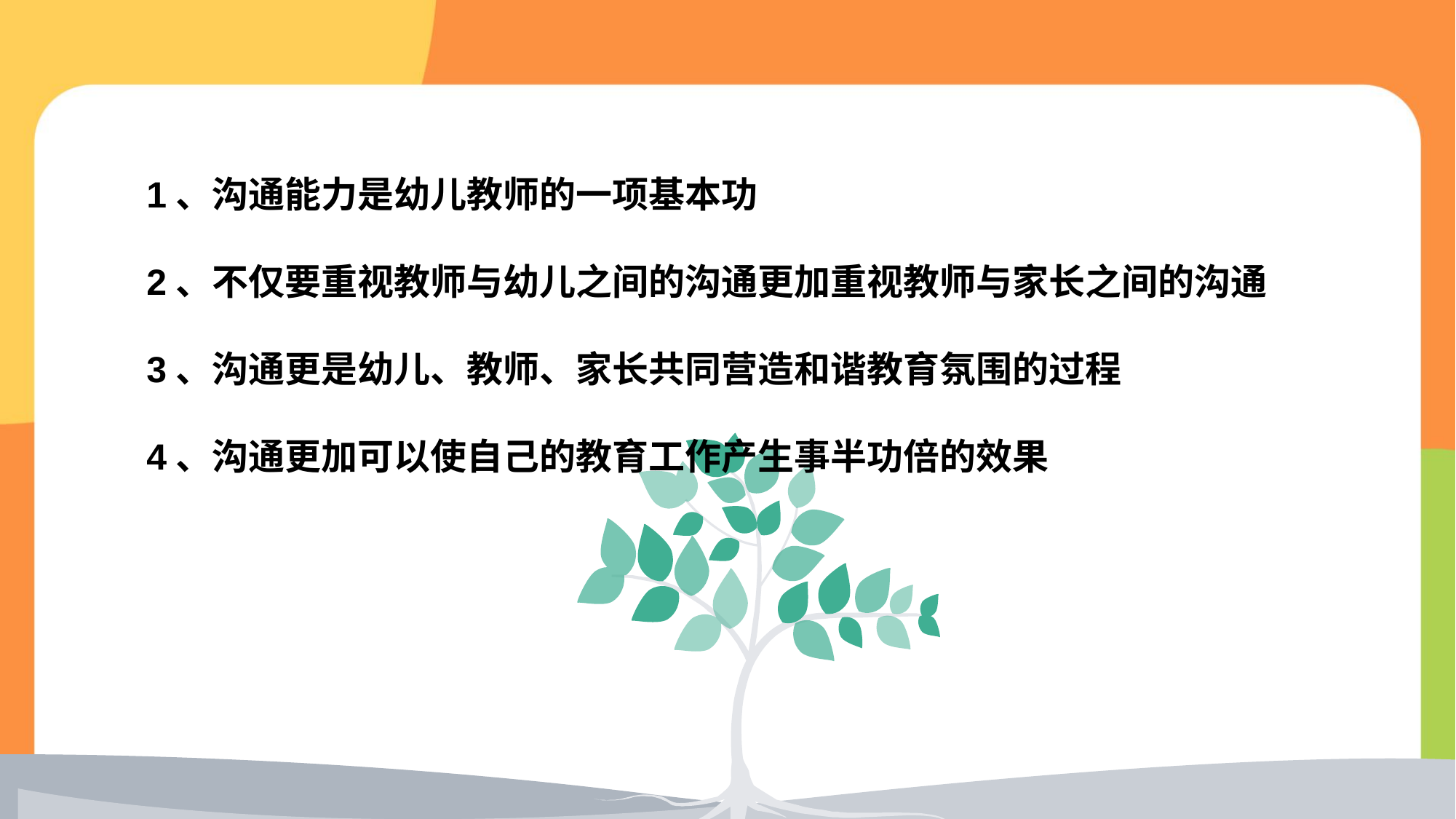

1、沟通能力是幼儿教师的一项基本功

2、不仅要重视教师与幼儿之间的沟通更加重视教师与家长之间的沟通

3、沟通更是幼儿、教师、家长共同营造和谐教育氛围的过程

4、沟通更加可以使自己的教育工作产生事半功倍的效果